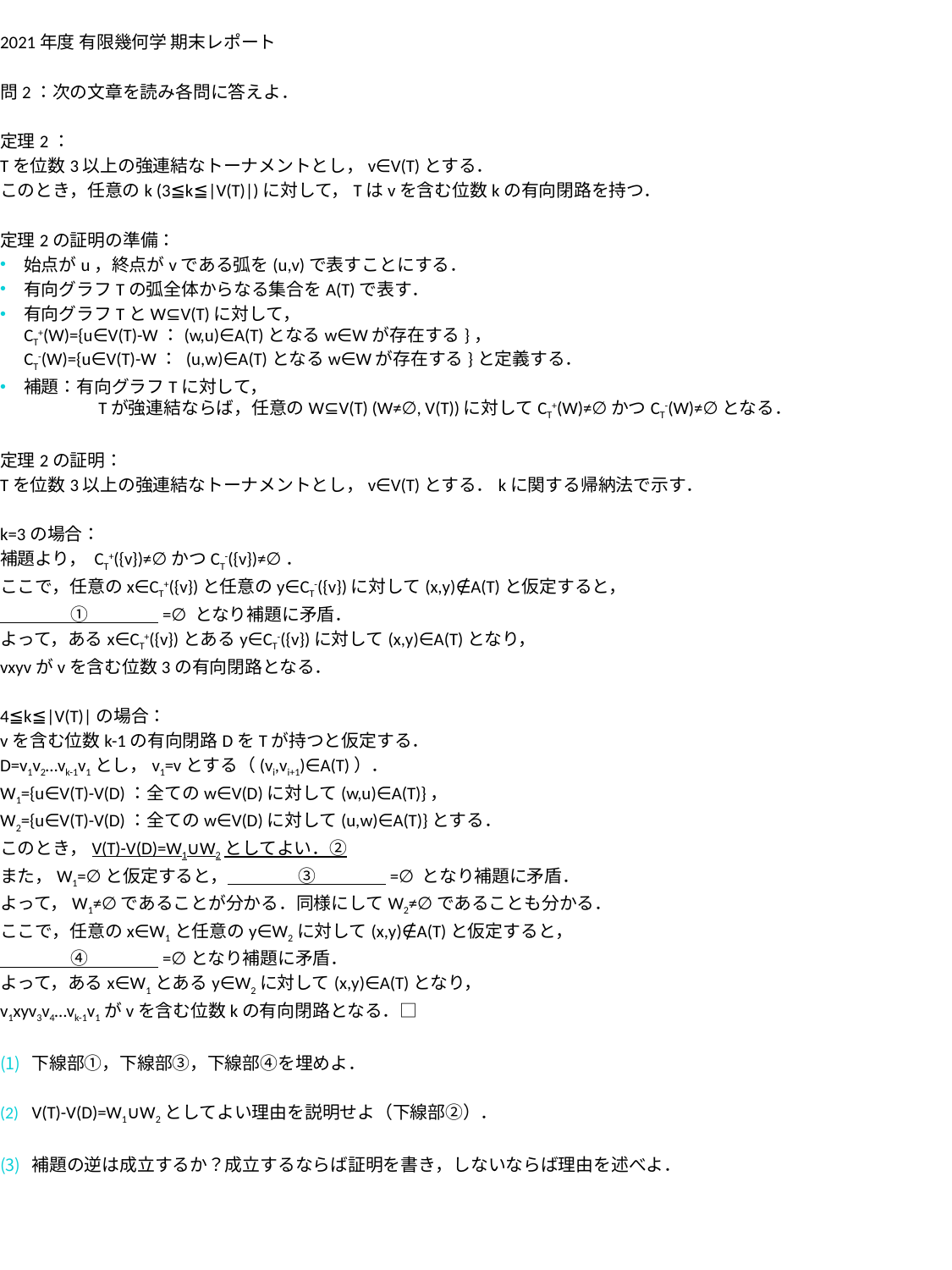

2021年度 有限幾何学 期末レポート

問2：次の文章を読み各問に答えよ．

定理2：
Tを位数3以上の強連結なトーナメントとし，v∈V(T)とする．
このとき，任意のk (3≦k≦|V(T)|)に対して，Tはvを含む位数kの有向閉路を持つ．

定理2の証明の準備：
始点がu，終点がvである弧を(u,v)で表すことにする．
有向グラフTの弧全体からなる集合をA(T)で表す．
有向グラフTとW⊆V(T)に対して，
CT+(W)={u∈V(T)-W：(w,u)∈A(T)となるw∈Wが存在する}，
CT-(W)={u∈V(T)-W： (u,w)∈A(T)となるw∈Wが存在する}と定義する．
補題：有向グラフTに対して，
　　　　Tが強連結ならば，任意のW⊆V(T) (W≠∅, V(T))に対してCT+(W)≠∅かつCT-(W)≠∅となる．

定理2の証明：
Tを位数3以上の強連結なトーナメントとし，v∈V(T)とする．kに関する帰納法で示す．

k=3の場合：
補題より， CT+({v})≠∅かつCT-({v})≠∅．
ここで，任意のx∈CT+({v})と任意のy∈CT-({v})に対して(x,y)∉A(T)と仮定すると，
　　　　①　　　　=∅ となり補題に矛盾．
よって，あるx∈CT+({v})とあるy∈CT-({v})に対して(x,y)∈A(T)となり，
vxyvがvを含む位数3の有向閉路となる．

4≦k≦|V(T)|の場合：
vを含む位数k-1の有向閉路DをTが持つと仮定する．
D=v1v2…vk-1v1とし，v1=vとする（(vi,vi+1)∈A(T)）．
W1={u∈V(T)-V(D)：全てのw∈V(D)に対して(w,u)∈A(T)}，
W2={u∈V(T)-V(D)：全てのw∈V(D)に対して(u,w)∈A(T)}とする．
このとき，V(T)-V(D)=W1∪W2としてよい．②
また，W1=∅と仮定すると，　　　　③　　　　=∅ となり補題に矛盾．
よって，W1≠∅であることが分かる．同様にしてW2≠∅であることも分かる．
ここで，任意のx∈W1と任意のy∈W2に対して(x,y)∉A(T)と仮定すると，
　　　　④　　　　=∅となり補題に矛盾．
よって，あるx∈W1とあるy∈W2に対して(x,y)∈A(T)となり，
v1xyv3v4…vk-1v1がvを含む位数kの有向閉路となる．□

下線部①，下線部③，下線部④を埋めよ．

V(T)-V(D)=W1∪W2としてよい理由を説明せよ（下線部②）．

補題の逆は成立するか？成立するならば証明を書き，しないならば理由を述べよ．